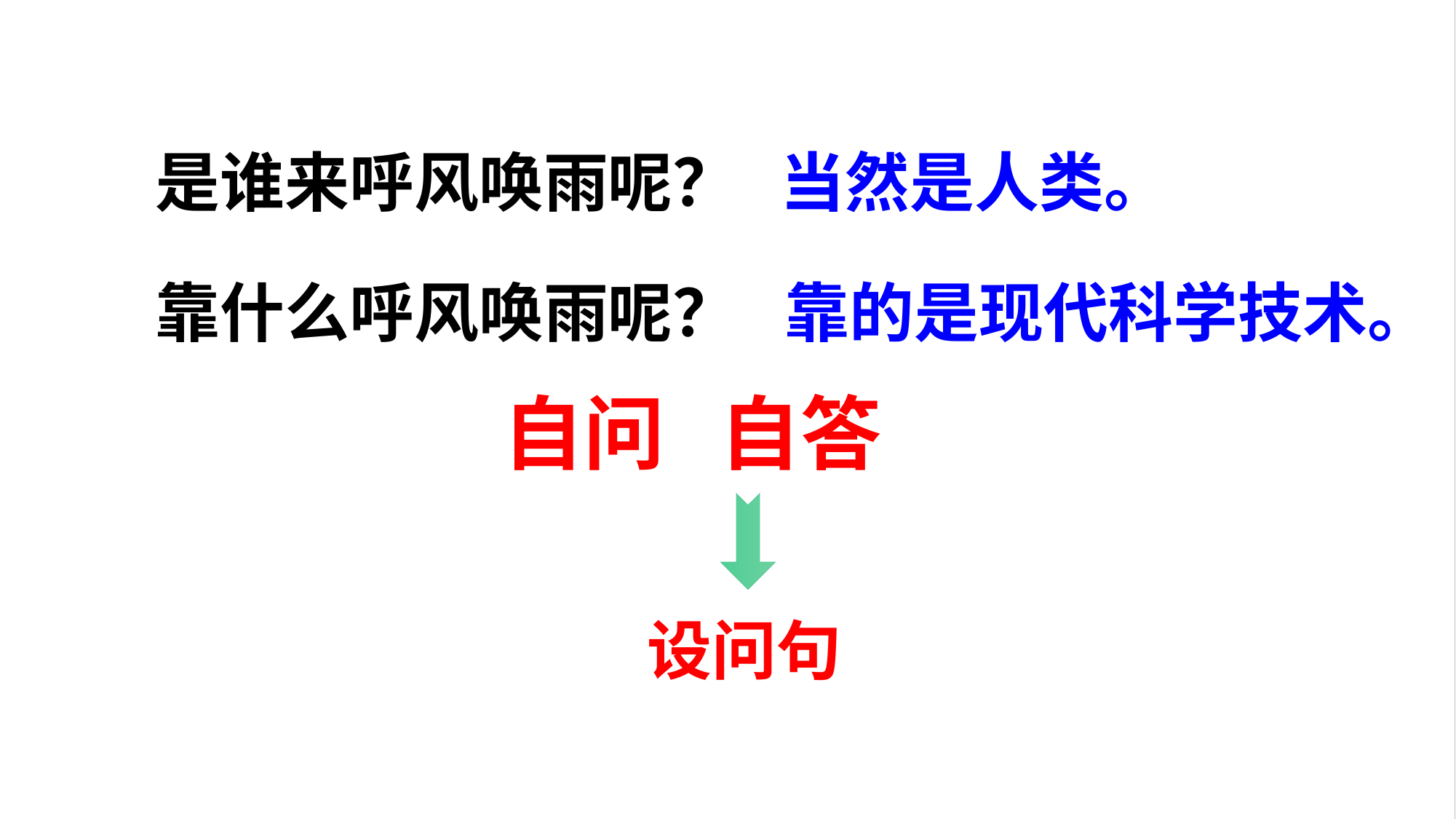

是谁来呼风唤雨呢？
当然是人类。
靠什么呼风唤雨呢？
靠的是现代科学技术。
自问   自答

设问句